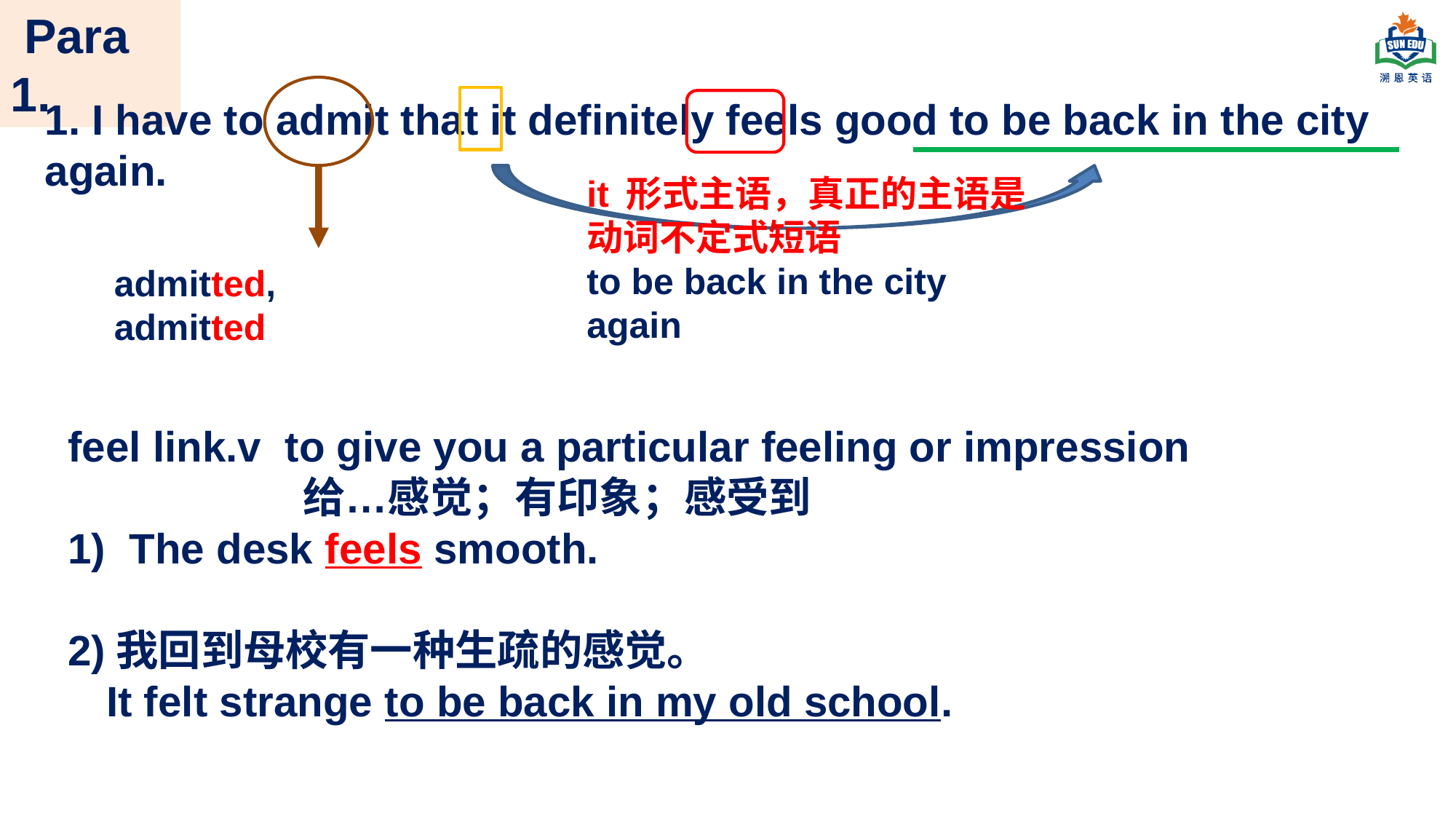

Para 1.

1. I have to admit that it definitely feels good to be back in the city again.

it 形式主语，真正的主语是动词不定式短语
to be back in the city again

admitted, admitted
feel link.v  to give you a particular feeling or impression
                   给…感觉；有印象；感受到
The desk feels smooth.

2)我回到母校有一种生疏的感觉。
     It felt strange to be back in my old school.